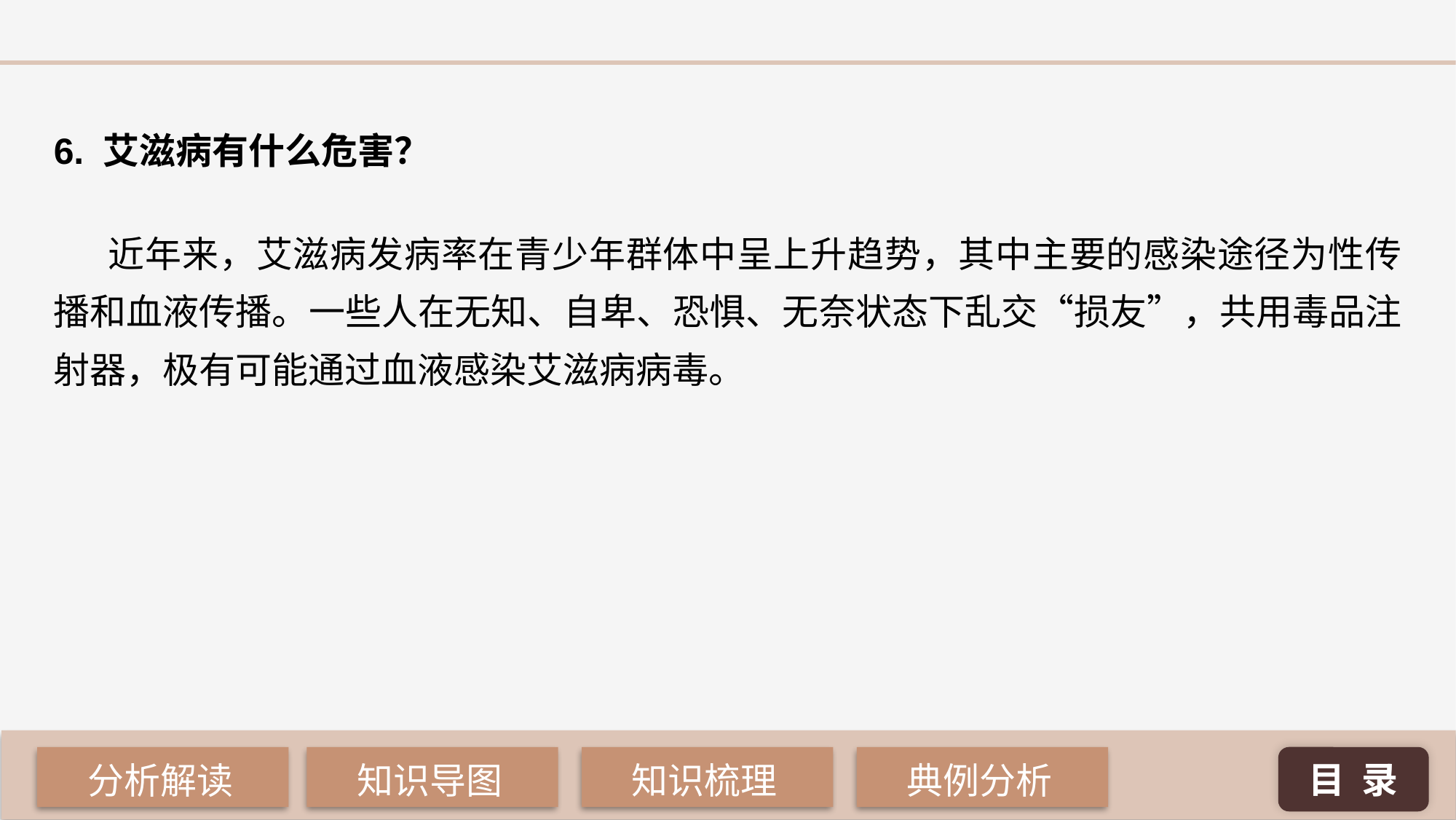

6. 艾滋病有什么危害？
近年来，艾滋病发病率在青少年群体中呈上升趋势，其中主要的感染途径为性传播和血液传播。一些人在无知、自卑、恐惧、无奈状态下乱交“损友”，共用毒品注射器，极有可能通过血液感染艾滋病病毒。